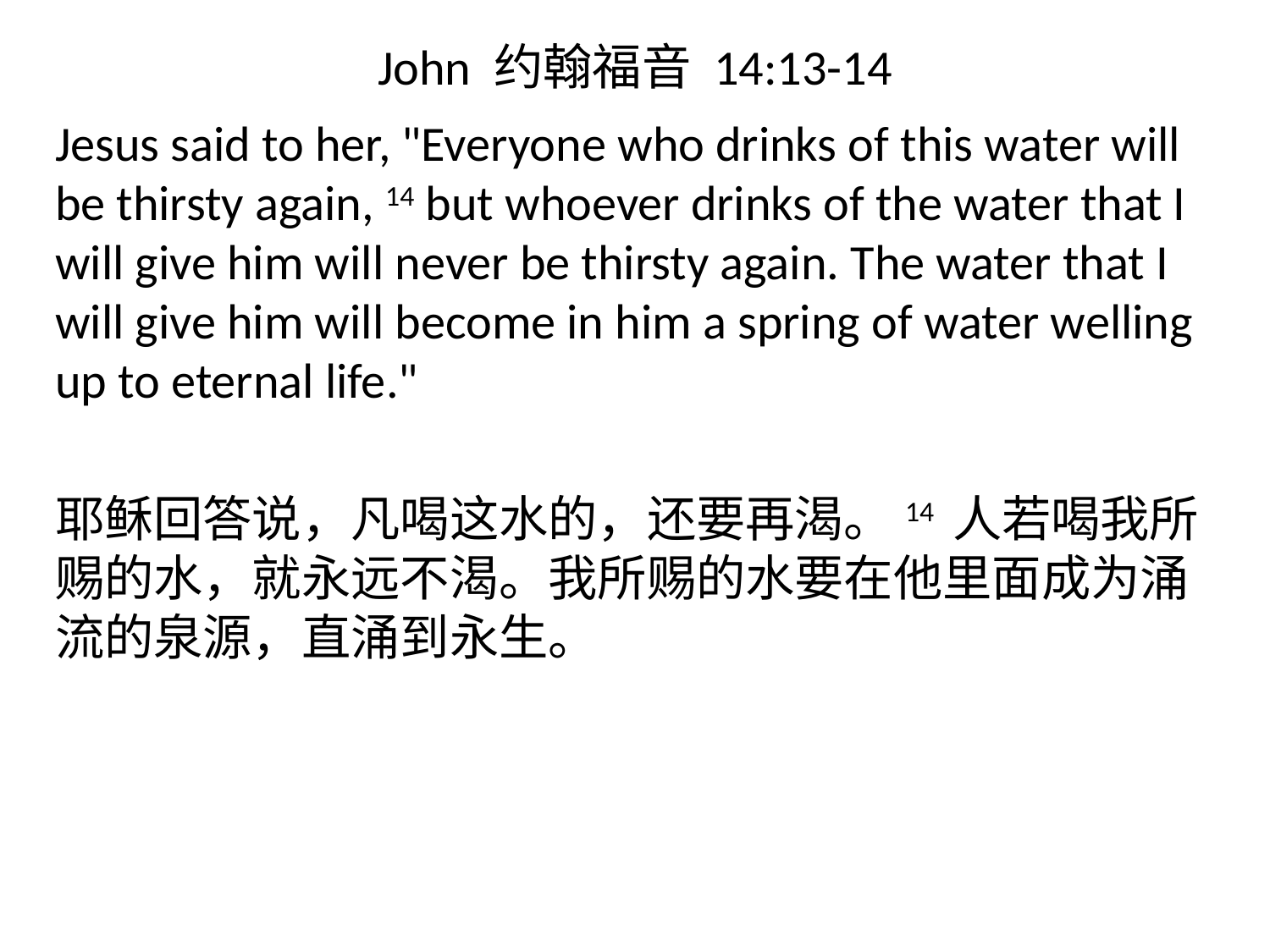

# John 约翰福音 14:13-14
Jesus said to her, "Everyone who drinks of this water will be thirsty again, 14 but whoever drinks of the water that I will give him will never be thirsty again. The water that I will give him will become in him a spring of water welling up to eternal life."

耶稣回答说，凡喝这水的，还要再渴。14 人若喝我所赐的水，就永远不渴。我所赐的水要在他里面成为涌流的泉源，直涌到永生。